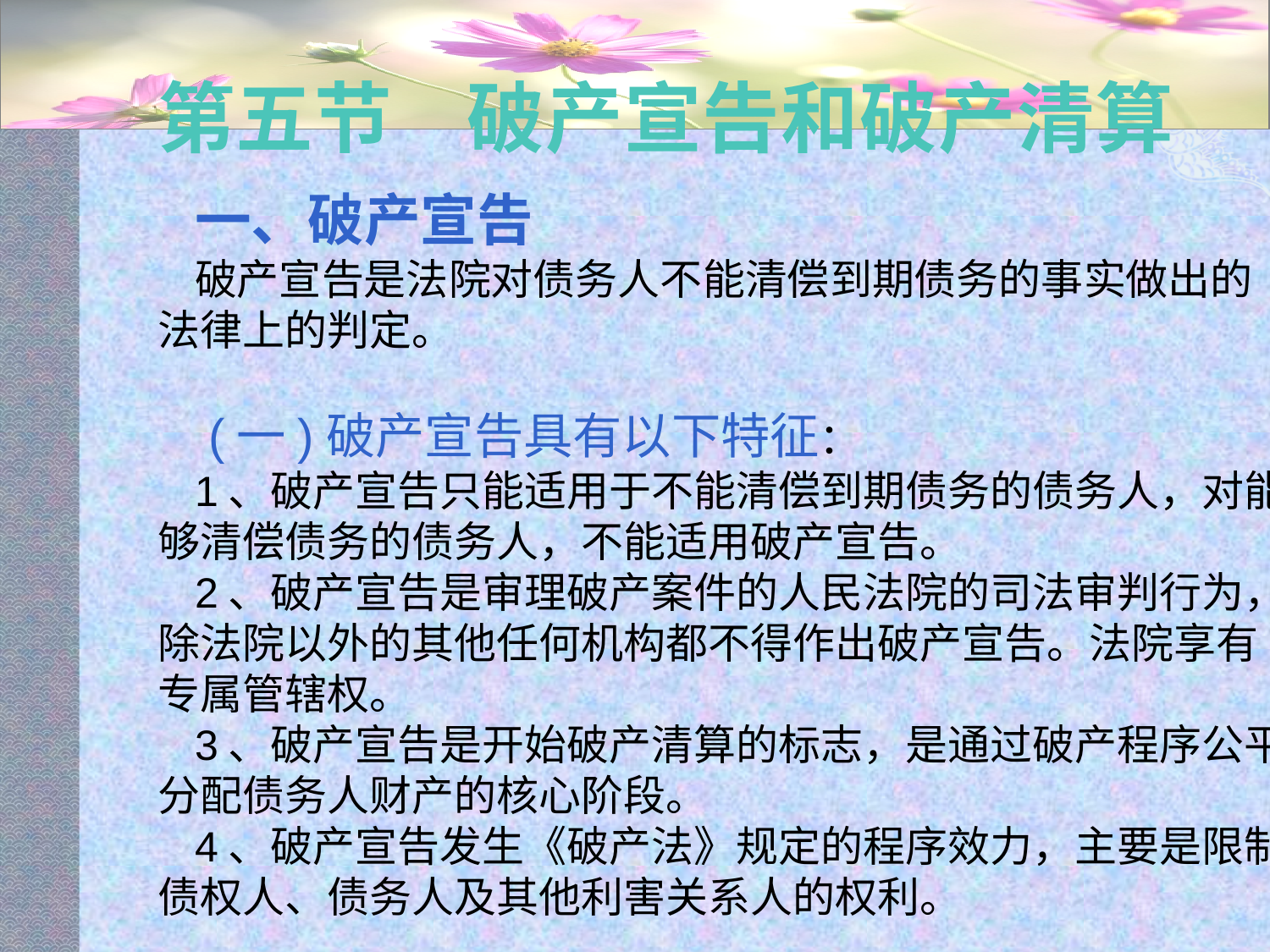

# 第五节    破产宣告和破产清算
一、破产宣告
破产宣告是法院对债务人不能清偿到期债务的事实做出的法律上的判定。

 (一)破产宣告具有以下特征：
1、破产宣告只能适用于不能清偿到期债务的债务人，对能够清偿债务的债务人，不能适用破产宣告。
2、破产宣告是审理破产案件的人民法院的司法审判行为，除法院以外的其他任何机构都不得作出破产宣告。法院享有专属管辖权。
3、破产宣告是开始破产清算的标志，是通过破产程序公平分配债务人财产的核心阶段。
4、破产宣告发生《破产法》规定的程序效力，主要是限制债权人、债务人及其他利害关系人的权利。